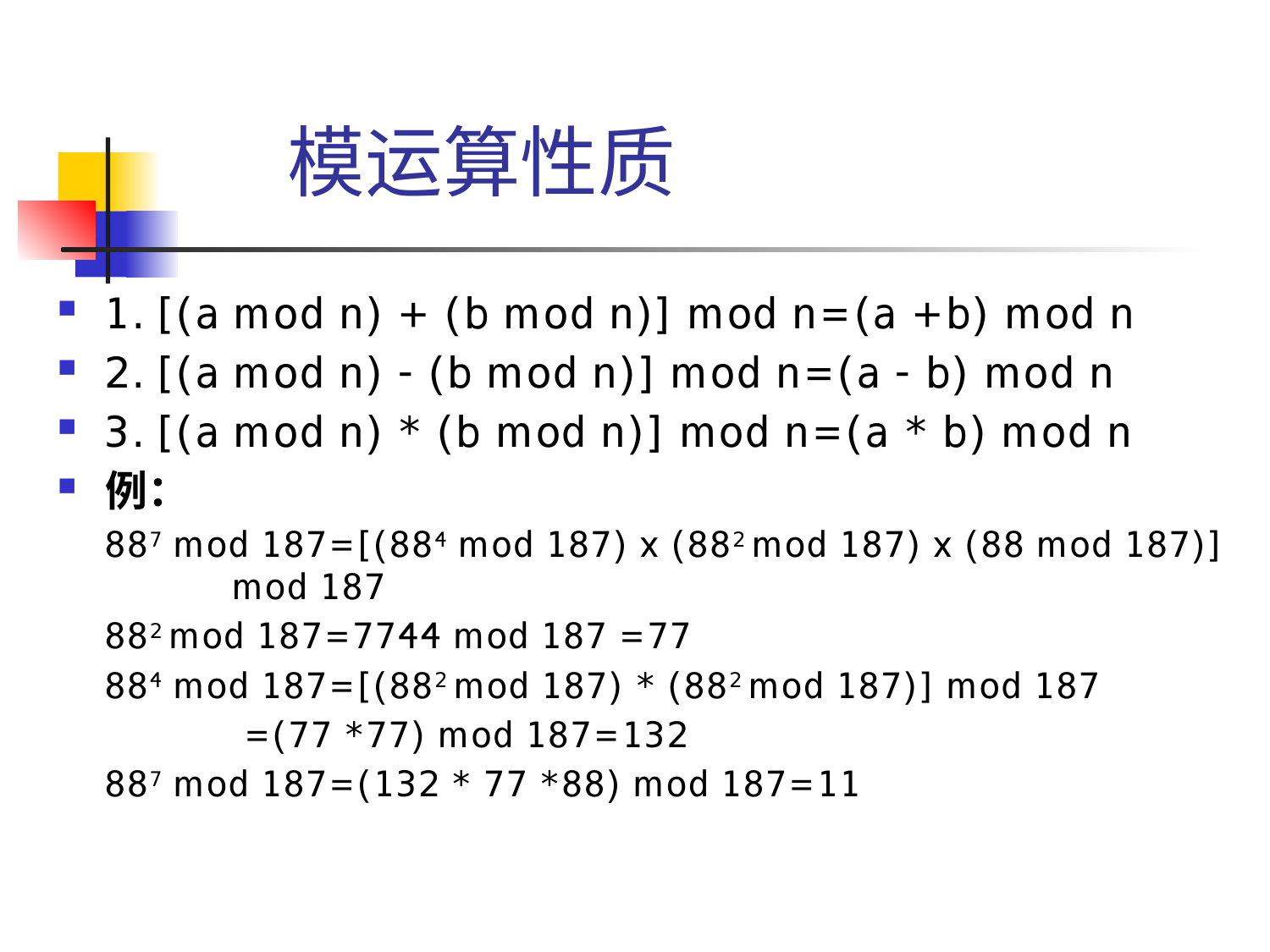

# 模运算性质
1. [(a mod n) + (b mod n)] mod n=(a +b) mod n
2. [(a mod n) - (b mod n)] mod n=(a - b) mod n
3. [(a mod n) * (b mod n)] mod n=(a * b) mod n
例：
	887 mod 187=[(884 mod 187) x (882 mod 187) x (88 mod 187)] 	mod 187
	882 mod 187=7744 mod 187 =77
	884 mod 187=[(882 mod 187) * (882 mod 187)] mod 187
                  =(77 *77) mod 187=132
	887 mod 187=(132 * 77 *88) mod 187=11